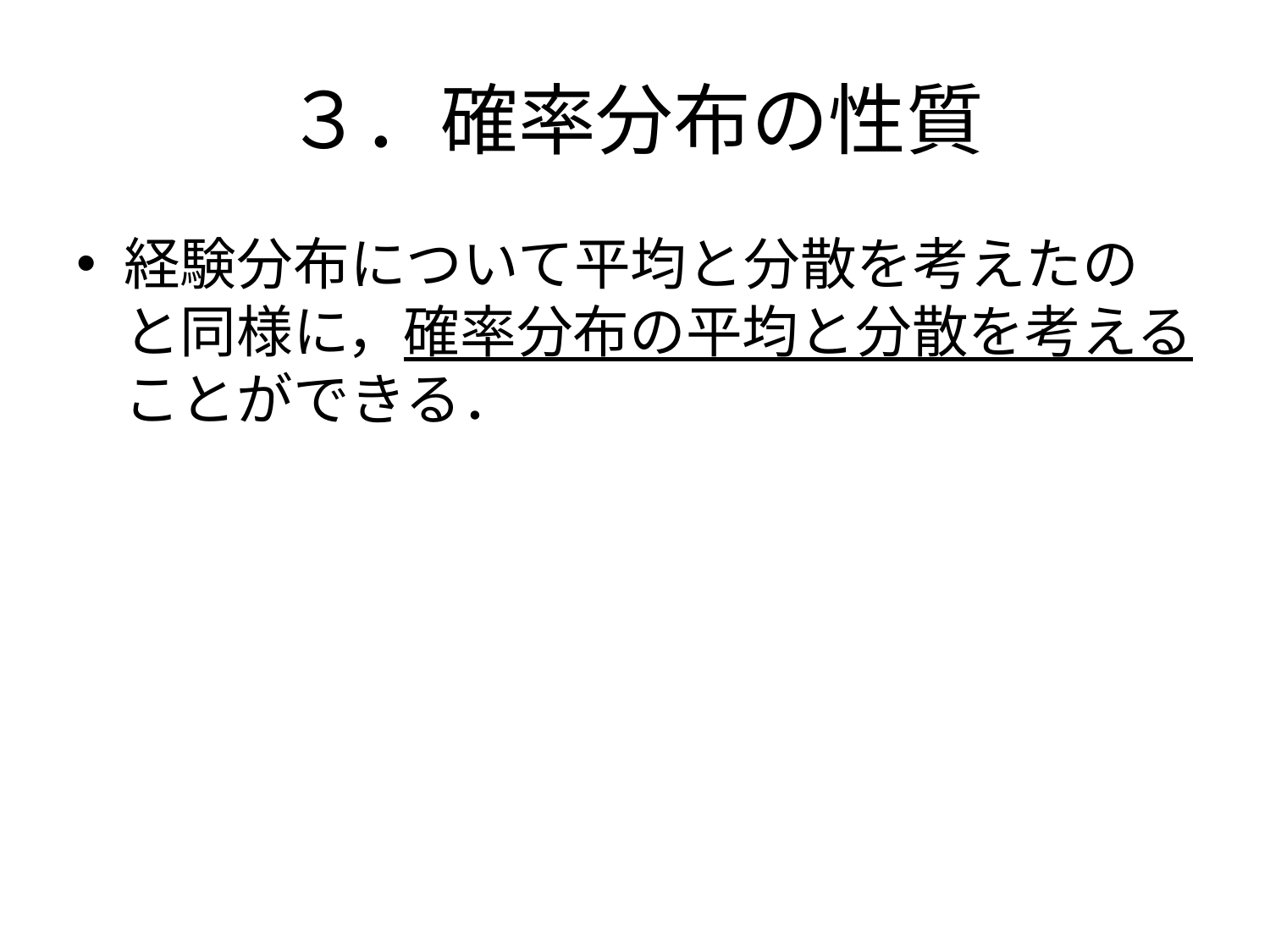

# ３．確率分布の性質
経験分布について平均と分散を考えたのと同様に，確率分布の平均と分散を考えることができる．